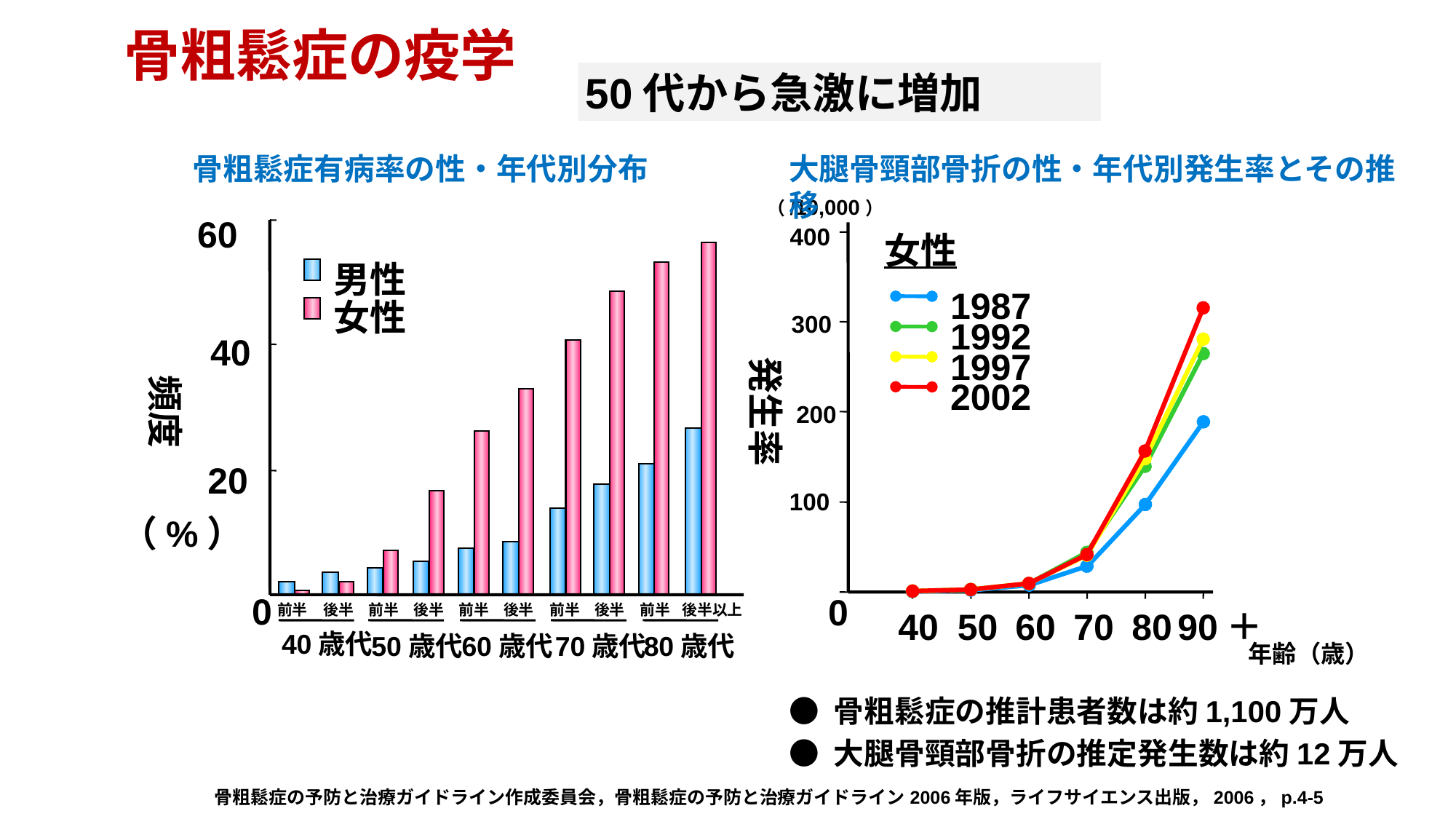

骨粗鬆症の疫学
50代から急激に増加
骨粗鬆症有病率の性・年代別分布
大腿骨頸部骨折の性・年代別発生率とその推移
（/10,000）
400

女性

1987

1992

1997

2002

300

発生率
200

100

0

40
50
60
70
90＋
80
年齢（歳）
60

男性

女性

40

頻度
（%）

20

0

前半
後半
前半
後半
前半
後半
前半
後半
前半
後半以上

40歳代
50歳代
60歳代
70歳代
80歳代
● 骨粗鬆症の推計患者数は約1,100万人
● 大腿骨頸部骨折の推定発生数は約12万人
骨粗鬆症の予防と治療ガイドライン作成委員会，骨粗鬆症の予防と治療ガイドライン2006年版，ライフサイエンス出版，2006，p.4-5